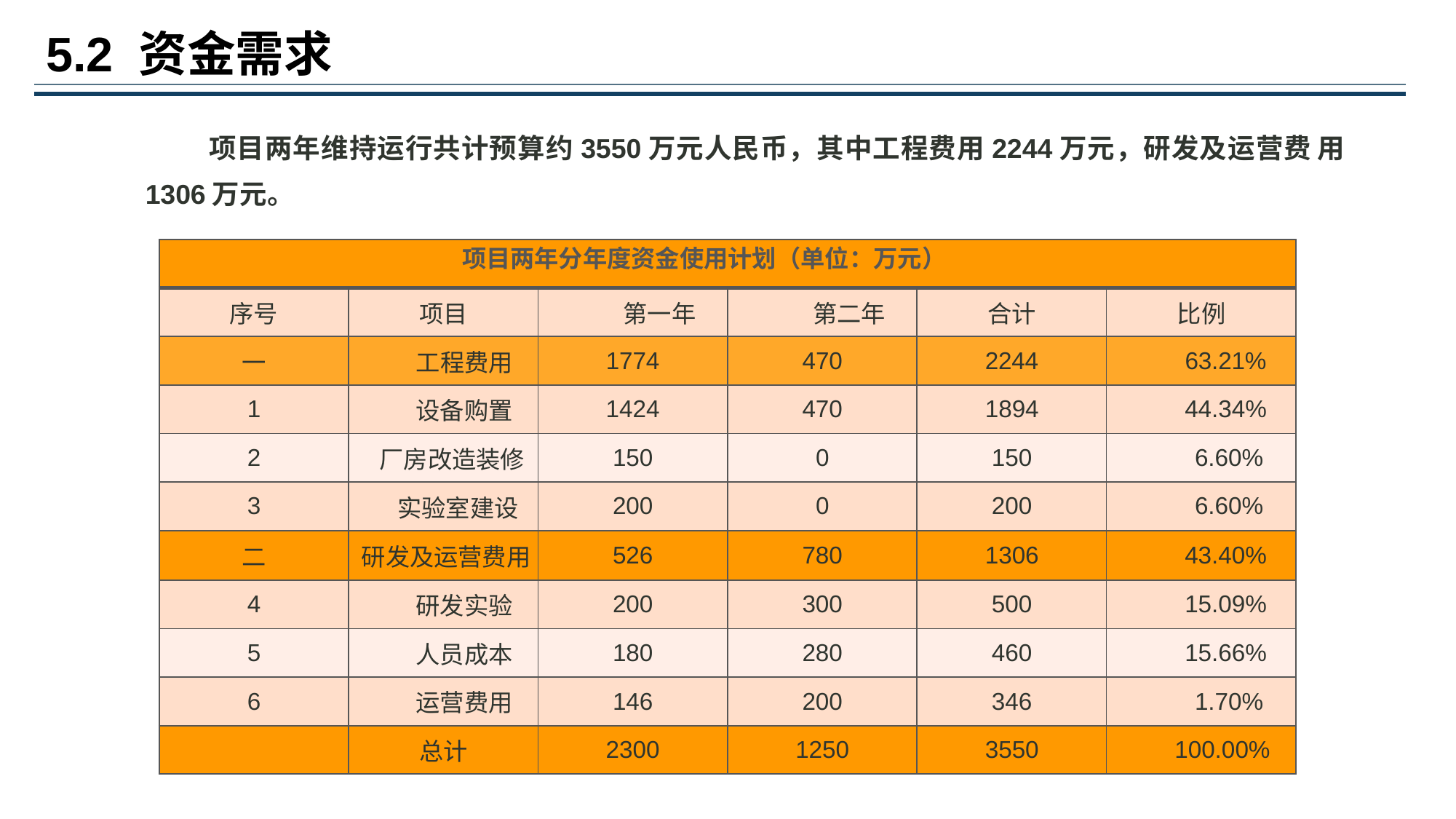

5.2 资金需求
项目两年维持运行共计预算约3550万元人民币，其中工程费用2244万元，研发及运营费 用1306万元。
| 项目两年分年度资金使用计划（单位：万元） |  |  |  |  |  |
| --- | --- | --- | --- | --- | --- |
| 序号 | 项目 | 第一年 | 第二年 | 合计 | 比例 |
| 一 | 工程费用 | 1774 | 470 | 2244 | 63.21% |
| 1 | 设备购置 | 1424 | 470 | 1894 | 44.34% |
| 2 | 厂房改造装修 | 150 | 0 | 150 | 6.60% |
| 3 | 实验室建设 | 200 | 0 | 200 | 6.60% |
| 二 | 研发及运营费用 | 526 | 780 | 1306 | 43.40% |
| 4 | 研发实验 | 200 | 300 | 500 | 15.09% |
| 5 | 人员成本 | 180 | 280 | 460 | 15.66% |
| 6 | 运营费用 | 146 | 200 | 346 | 1.70% |
|  | 总计 | 2300 | 1250 | 3550 | 100.00% |
40